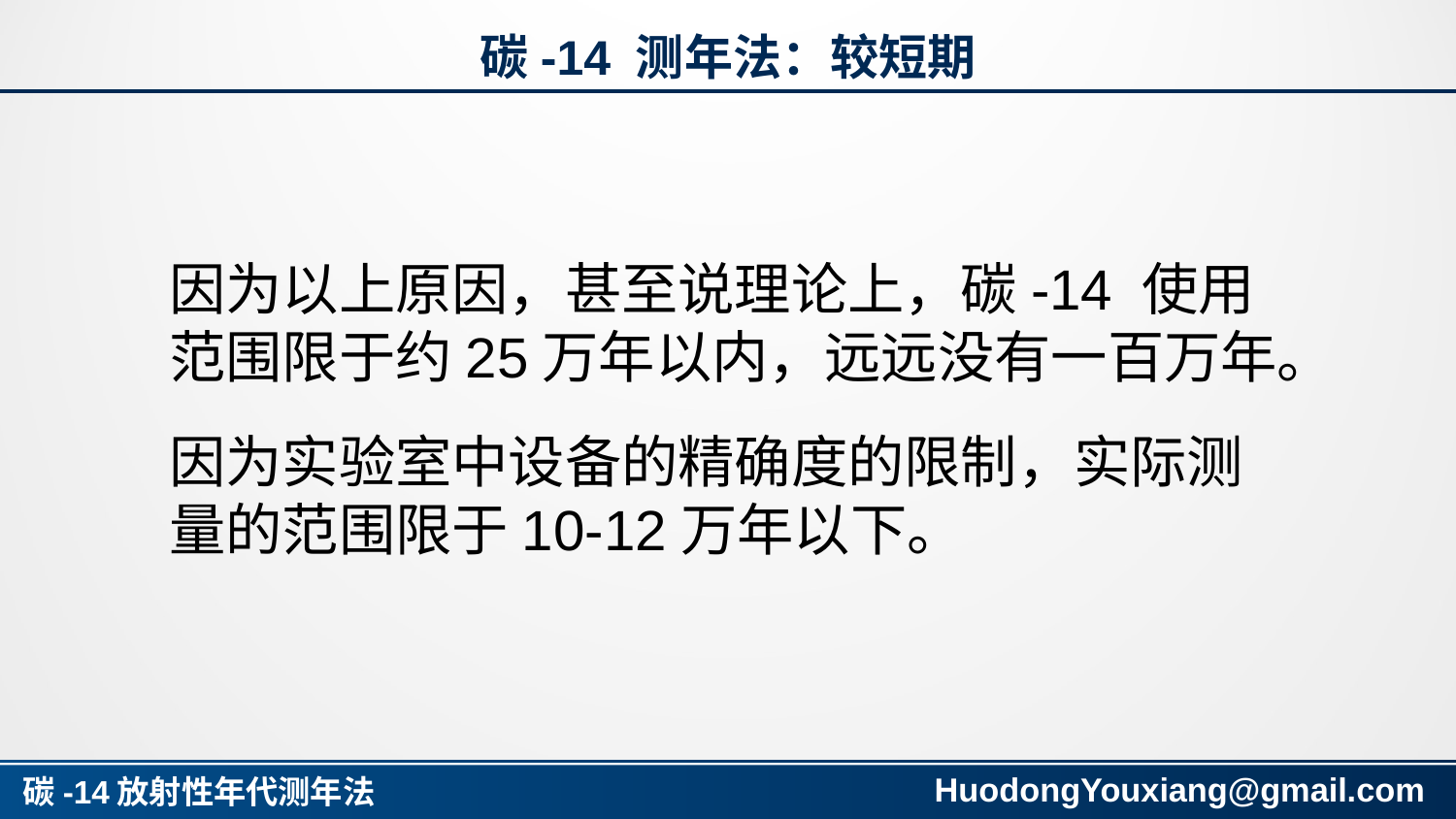

# 碳-14 测年法：较短期
因为以上原因，甚至说理论上，碳-14 使用范围限于约25万年以内，远远没有一百万年。
因为实验室中设备的精确度的限制，实际测量的范围限于10-12万年以下。